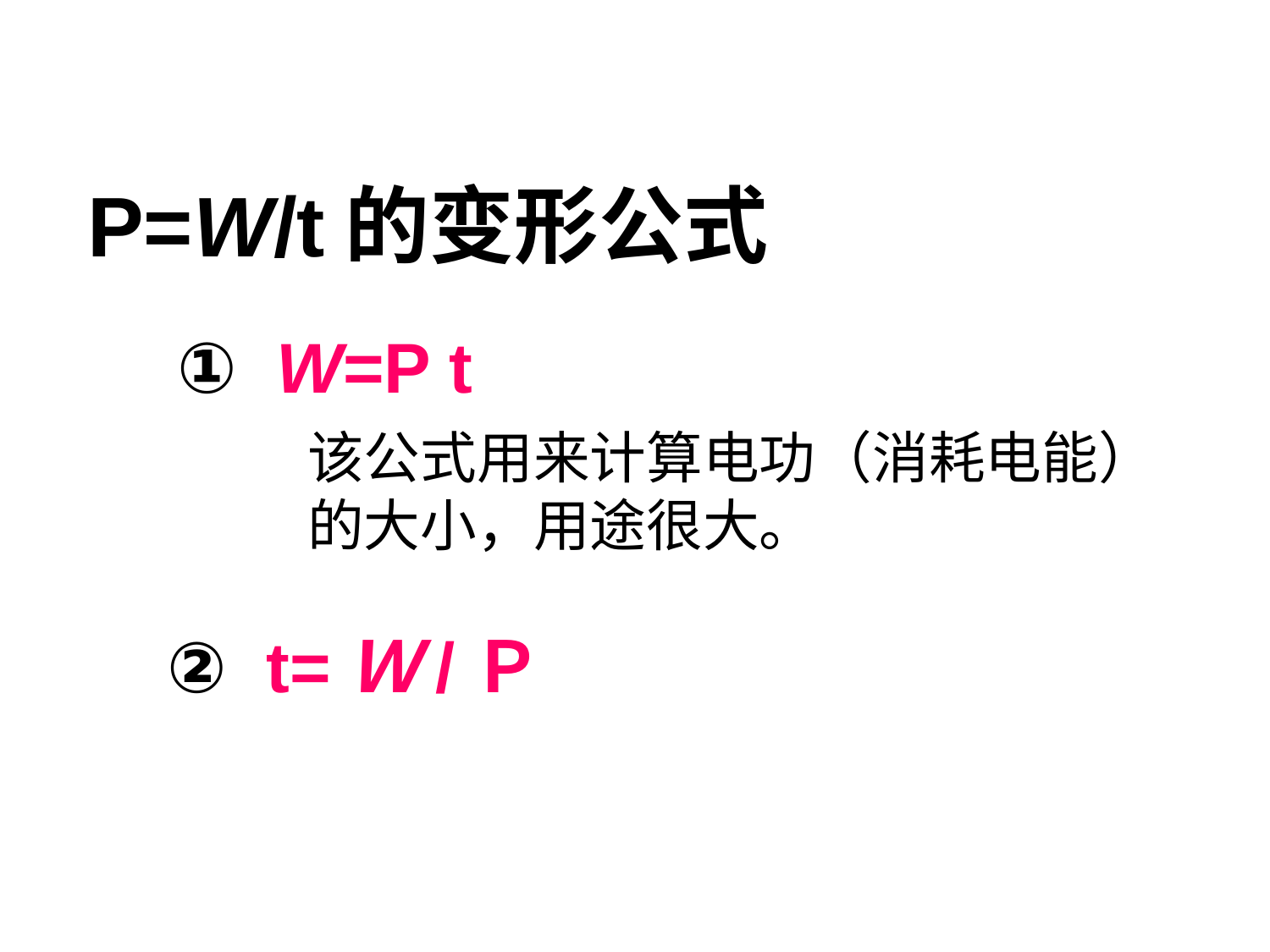

P=W/t的变形公式
①  W=P t
该公式用来计算电功（消耗电能）的大小，用途很大。
②  t=Ｗ/Ｐ